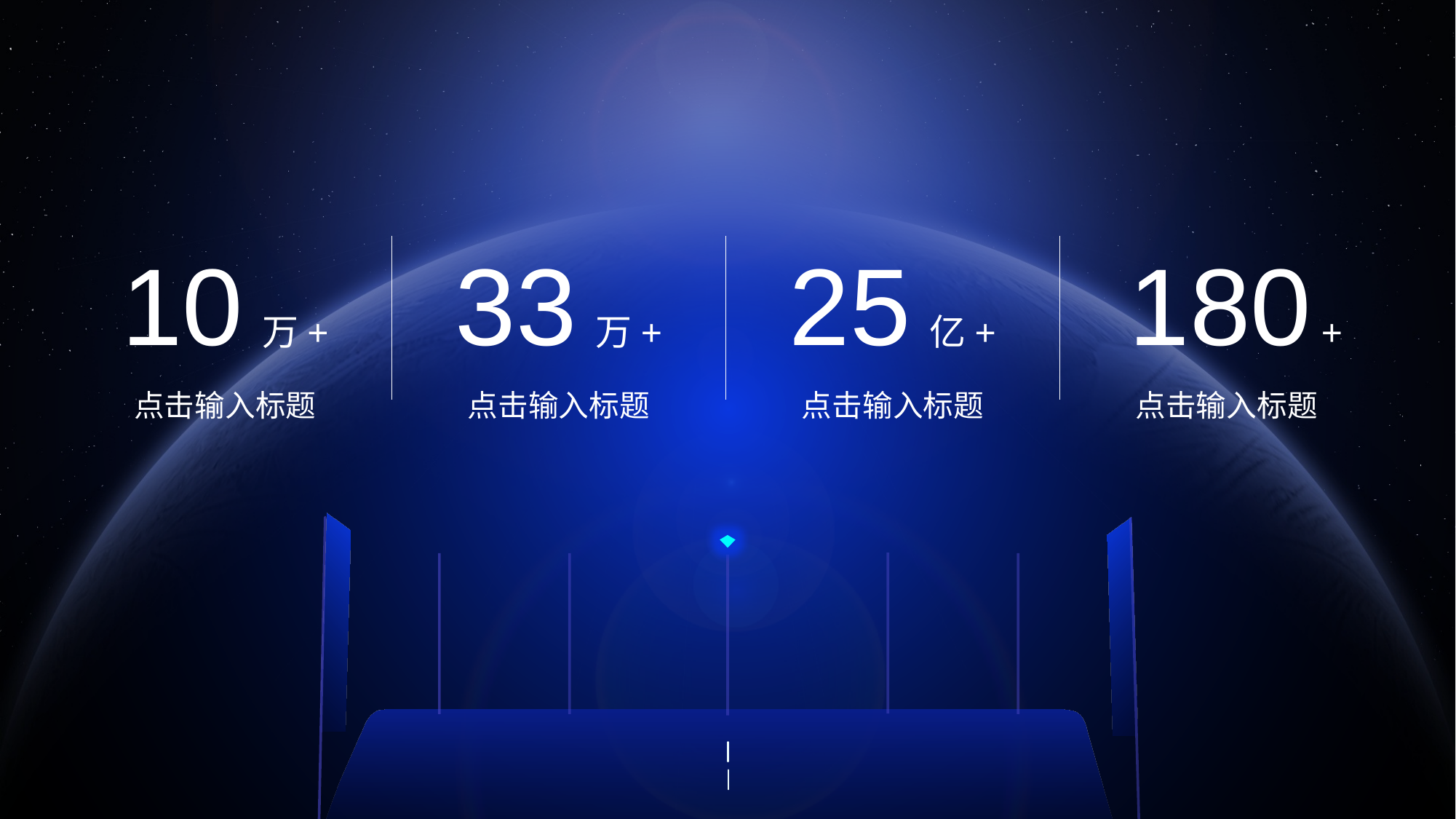

10 万+
33 万+
25 亿+
180 +
点击输入标题
点击输入标题
点击输入标题
点击输入标题